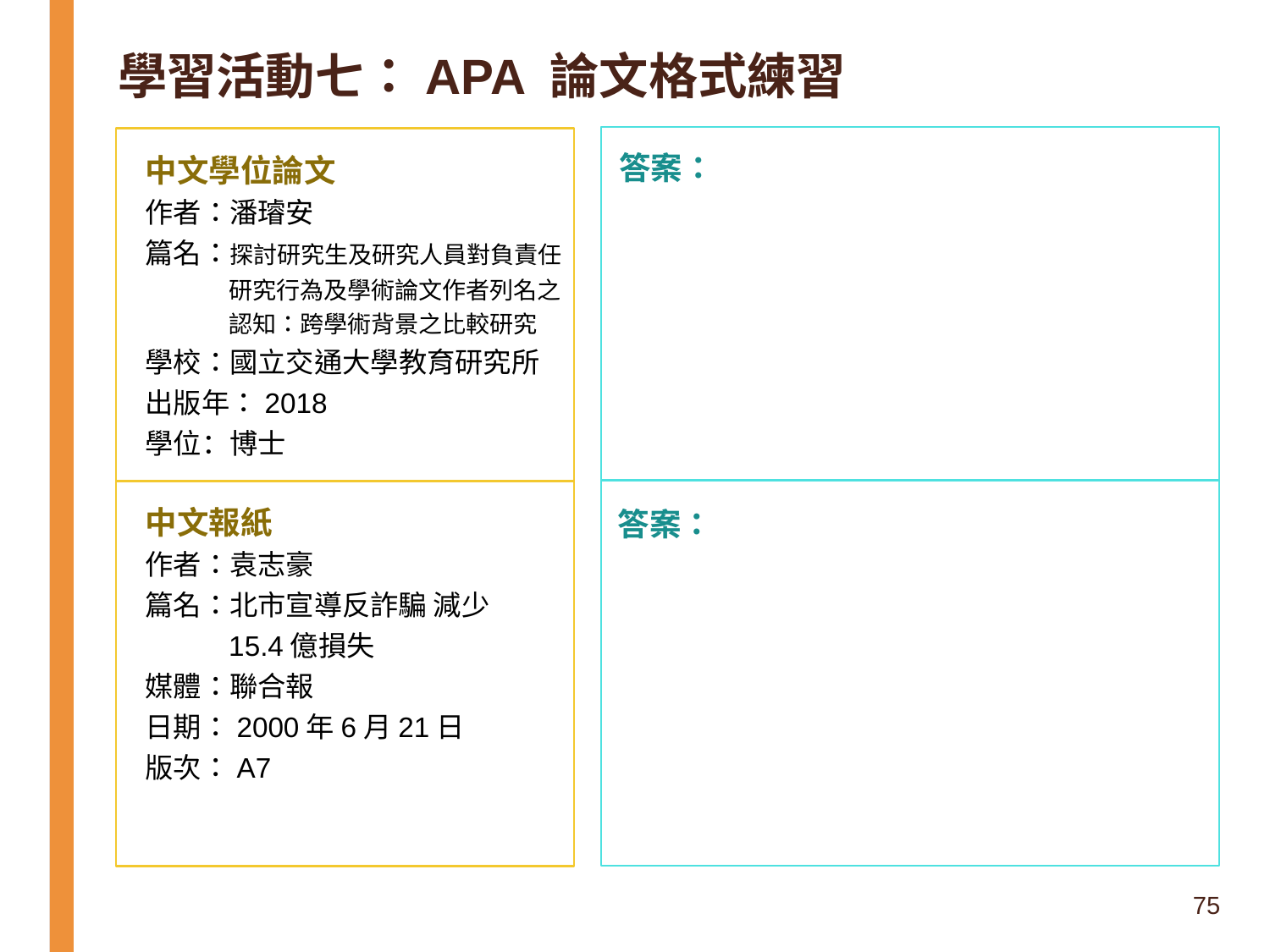

學習活動七：APA 論文格式練習

中文學位論文
作者：潘璿安
篇名：探討研究生及研究人員對負責任研究行為及學術論文作者列名之認知：跨學術背景之比較研究
學校：國立交通大學教育研究所
出版年：2018
學位：博士
答案：
中文報紙
作者：袁志豪
篇名：北市宣導反詐騙 減少15.4億損失
媒體：聯合報
日期：2000年6月21日
版次：A7
答案：

75